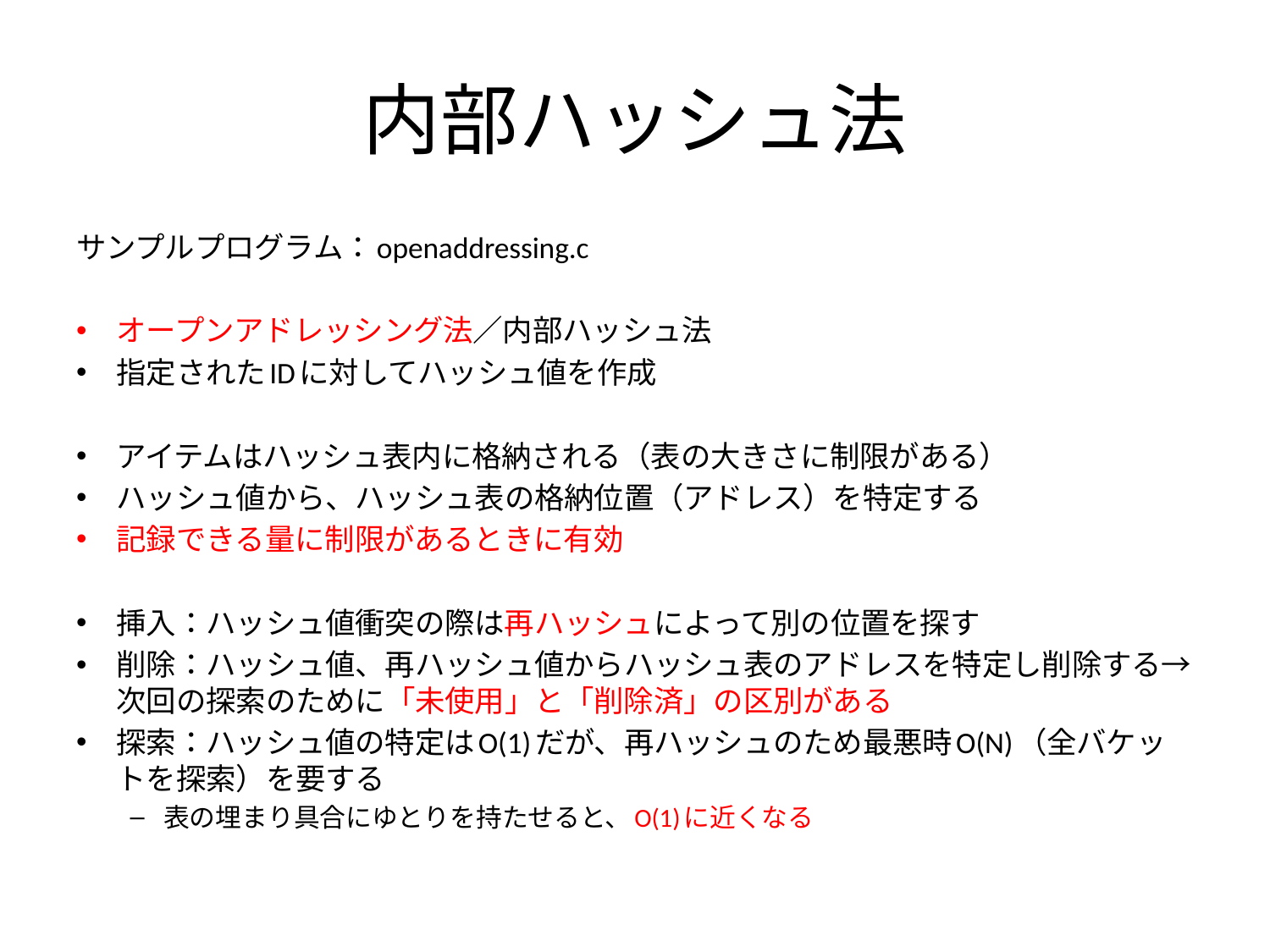

# 内部ハッシュ法
サンプルプログラム：openaddressing.c

オープンアドレッシング法／内部ハッシュ法
指定されたIDに対してハッシュ値を作成

アイテムはハッシュ表内に格納される（表の大きさに制限がある）
ハッシュ値から、ハッシュ表の格納位置（アドレス）を特定する
記録できる量に制限があるときに有効

挿入：ハッシュ値衝突の際は再ハッシュによって別の位置を探す
削除：ハッシュ値、再ハッシュ値からハッシュ表のアドレスを特定し削除する→次回の探索のために「未使用」と「削除済」の区別がある
探索：ハッシュ値の特定はO(1)だが、再ハッシュのため最悪時O(N)（全バケットを探索）を要する
表の埋まり具合にゆとりを持たせると、O(1)に近くなる